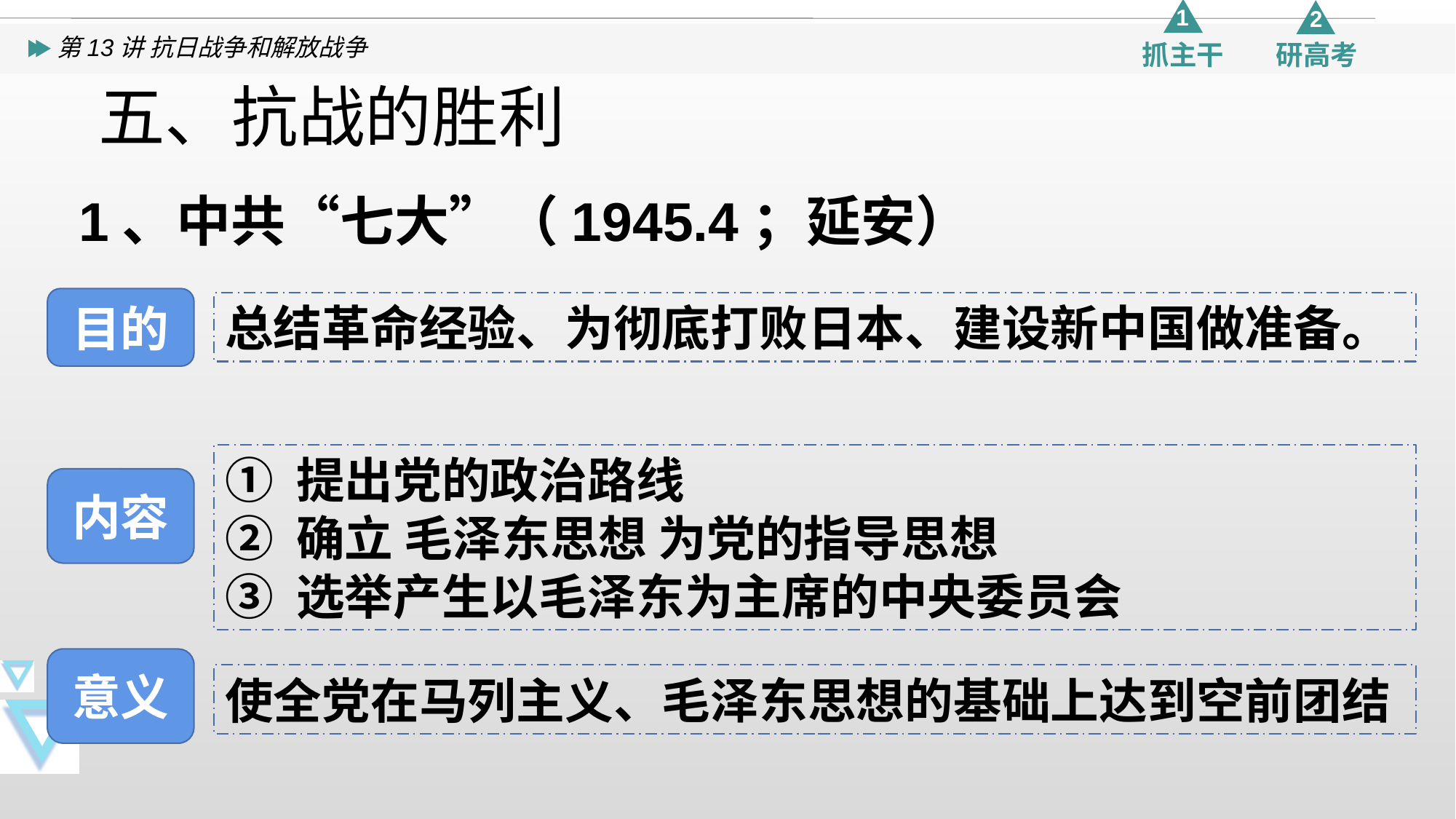

五、抗战的胜利
1、中共“七大”（1945.4；延安）
目的
总结革命经验、为彻底打败日本、建设新中国做准备。
① 提出党的政治路线
② 确立 毛泽东思想 为党的指导思想
③ 选举产生以毛泽东为主席的中央委员会
内容
意义
使全党在马列主义、毛泽东思想的基础上达到空前团结